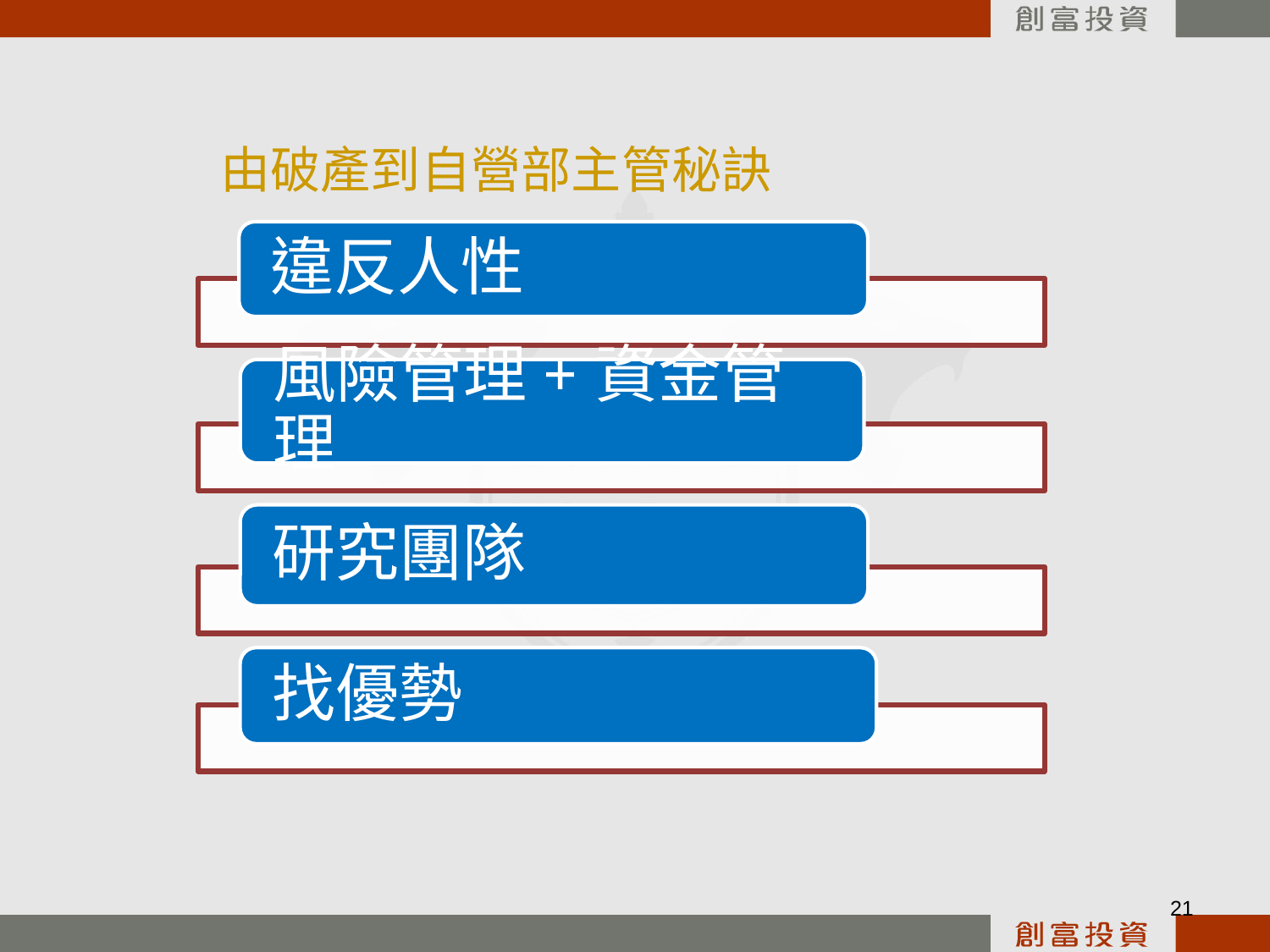

# 由破產到自營部主管秘訣
違反人性
風險管理+資金管理
研究團隊
找優勢
21